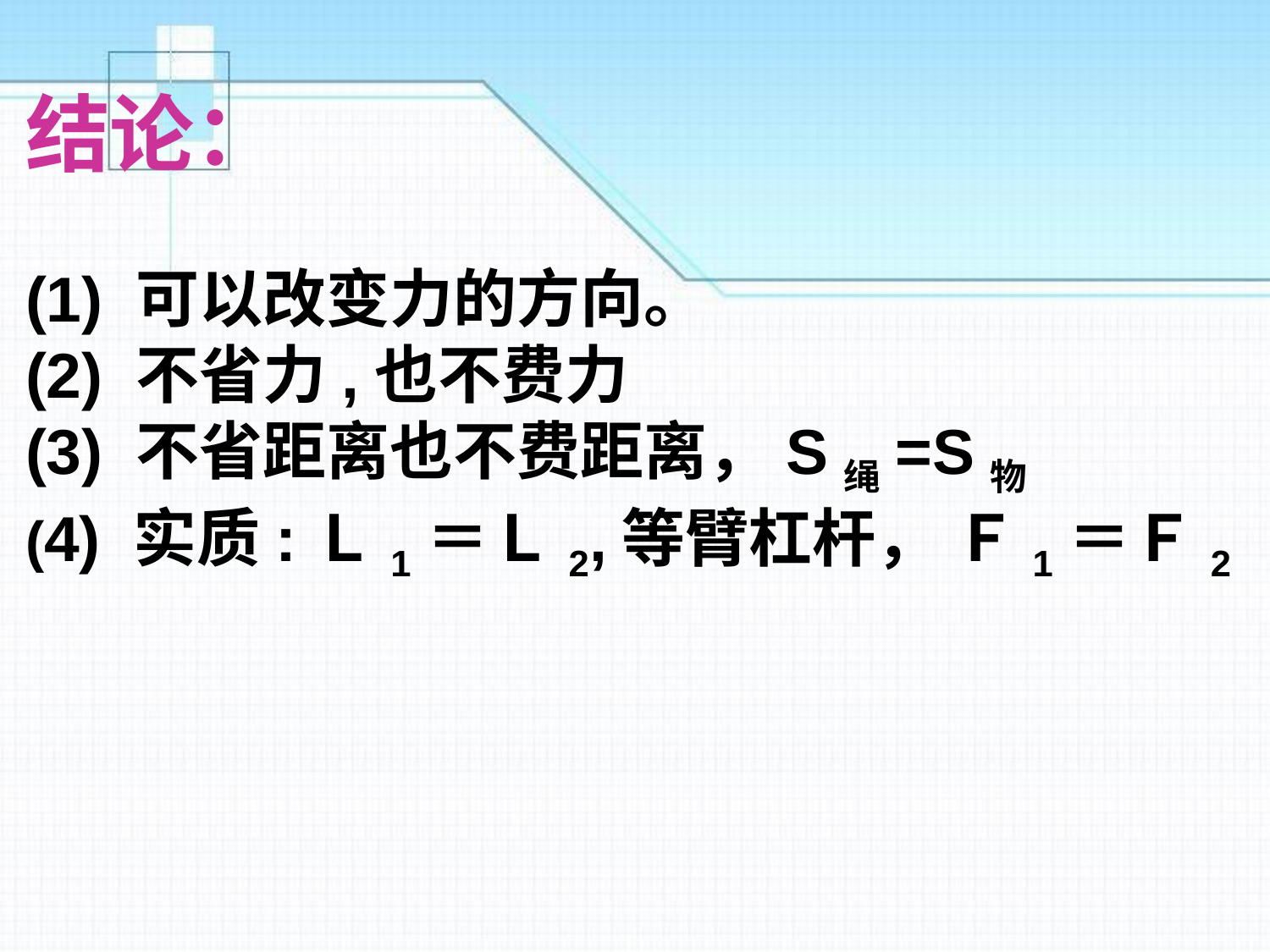

结论：

(1) 可以改变力的方向。
(2) 不省力,也不费力
(3) 不省距离也不费距离，S绳=S物
(4) 实质:Ｌ1＝Ｌ2,等臂杠杆， Ｆ1＝Ｆ2